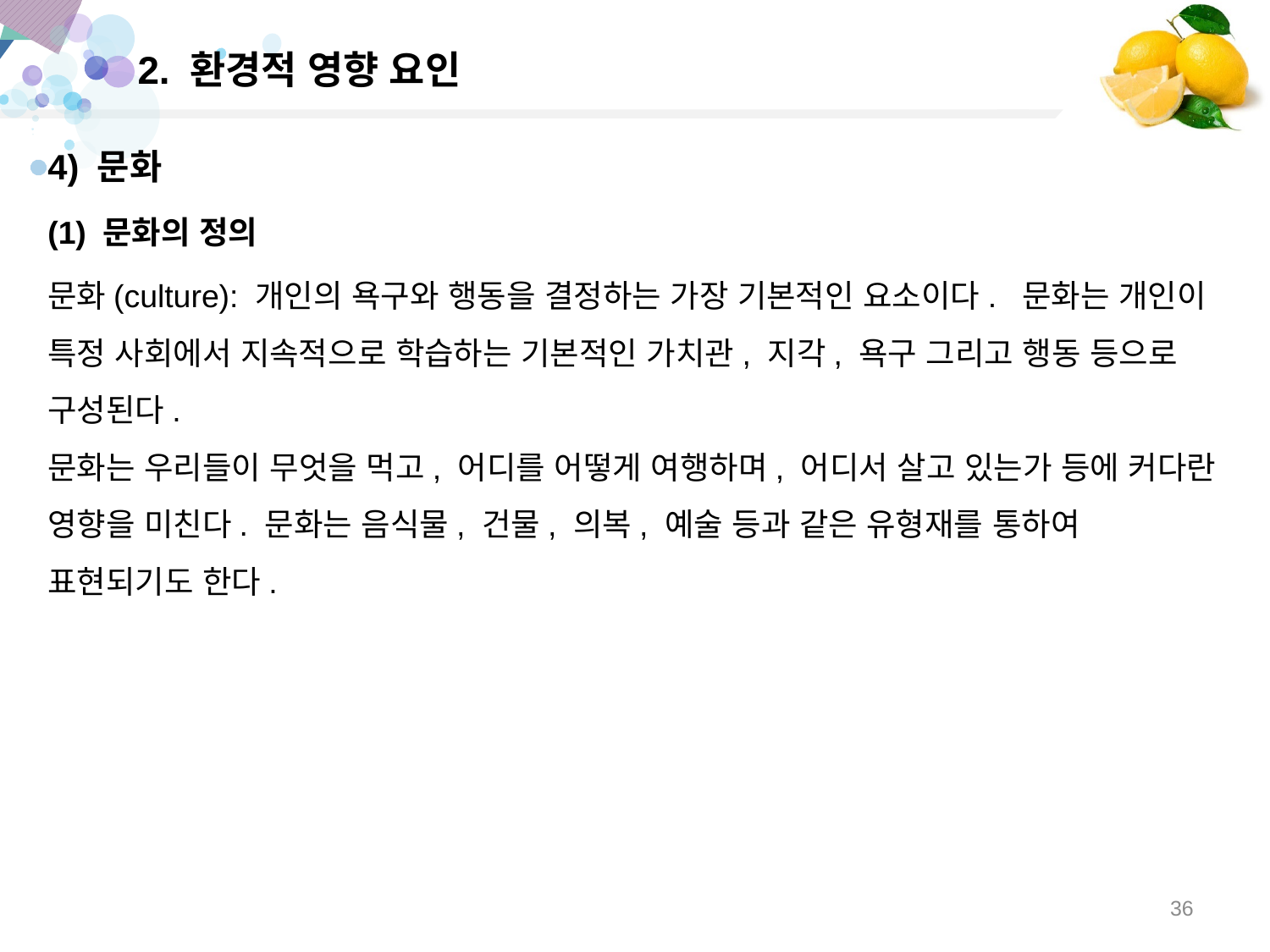

2. 환경적 영향 요인
4) 문화
(1) 문화의 정의
문화(culture): 개인의 욕구와 행동을 결정하는 가장 기본적인 요소이다.  문화는 개인이 특정 사회에서 지속적으로 학습하는 기본적인 가치관, 지각, 욕구 그리고 행동 등으로 구성된다.
문화는 우리들이 무엇을 먹고, 어디를 어떻게 여행하며, 어디서 살고 있는가 등에 커다란 영향을 미친다. 문화는 음식물, 건물, 의복, 예술 등과 같은 유형재를 통하여 표현되기도 한다.

36